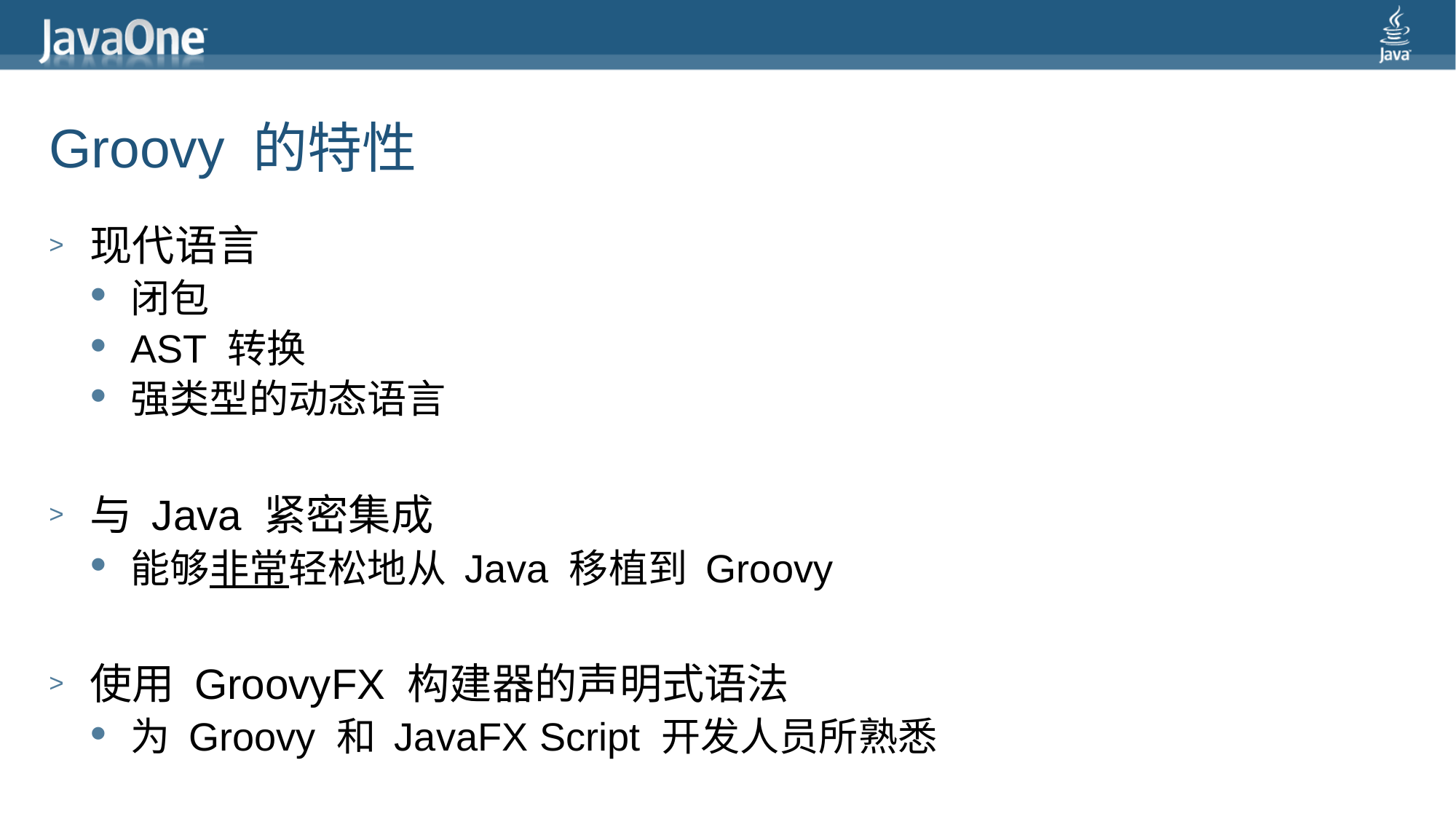

# Groovy 的特性
现代语言
闭包
AST 转换
强类型的动态语言

与 Java 紧密集成
能够非常轻松地从 Java 移植到 Groovy

使用 GroovyFX 构建器的声明式语法
为 Groovy 和 JavaFX Script 开发人员所熟悉